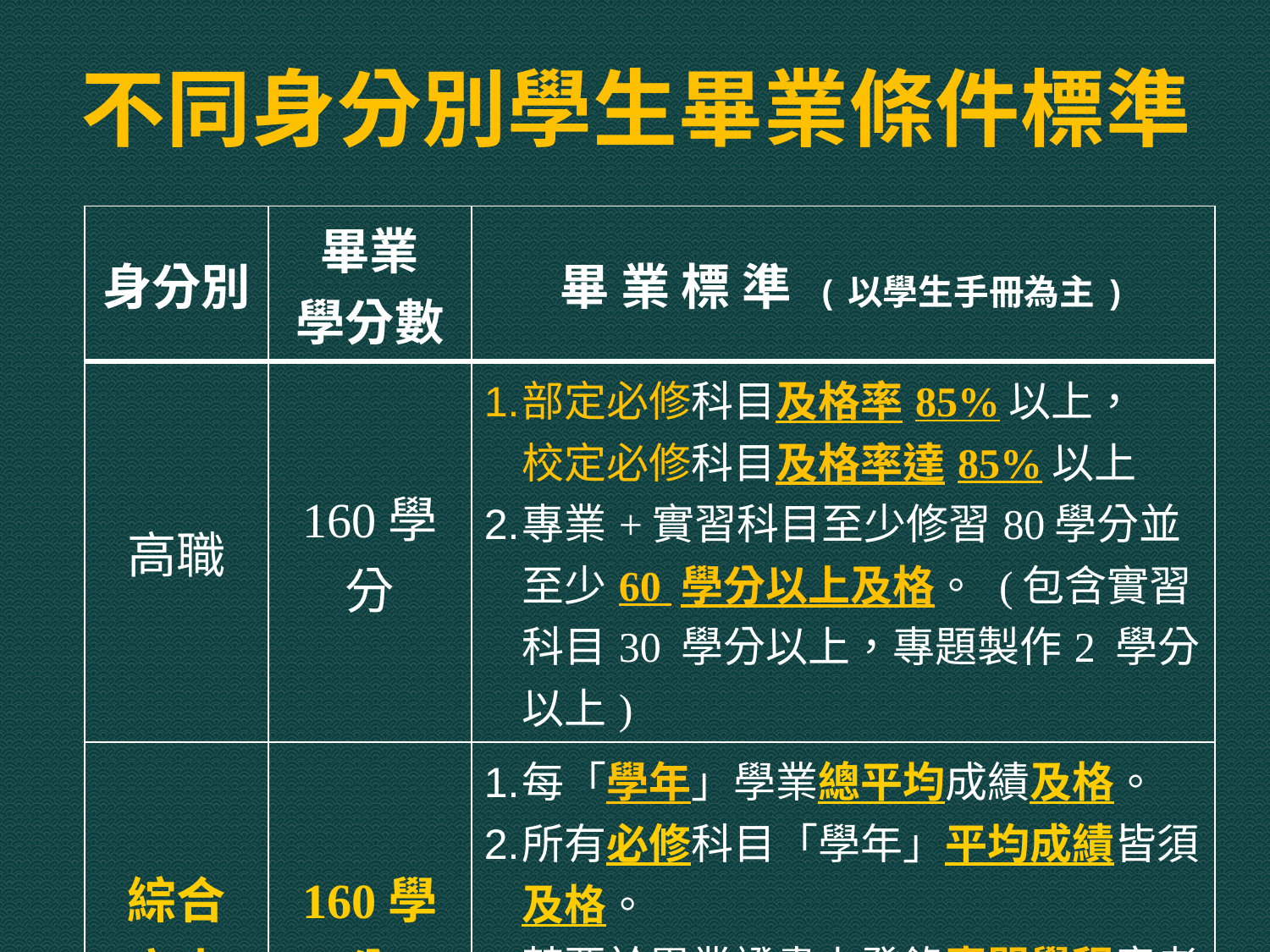

# 不同身分別學生畢業條件標準
| 身分別 | 畢業 學分數 | 畢 業 標 準 (以學生手冊為主) |
| --- | --- | --- |
| 高職 | 160學分 | 部定必修科目及格率85%以上， 校定必修科目及格率達85%以上 專業+實習科目至少修習80學分並至少60 學分以上及格。 (包含實習科目30 學分以上，專題製作2 學分以上) |
| 綜合 高中 | 160學分 | 每「學年」學業總平均成績及格。 所有必修科目「學年」平均成績皆須及格。 若要於畢業證書上登錄專門學程章者，須修滿專門學程科目40 學分，其中含核心科目26 學分。 |